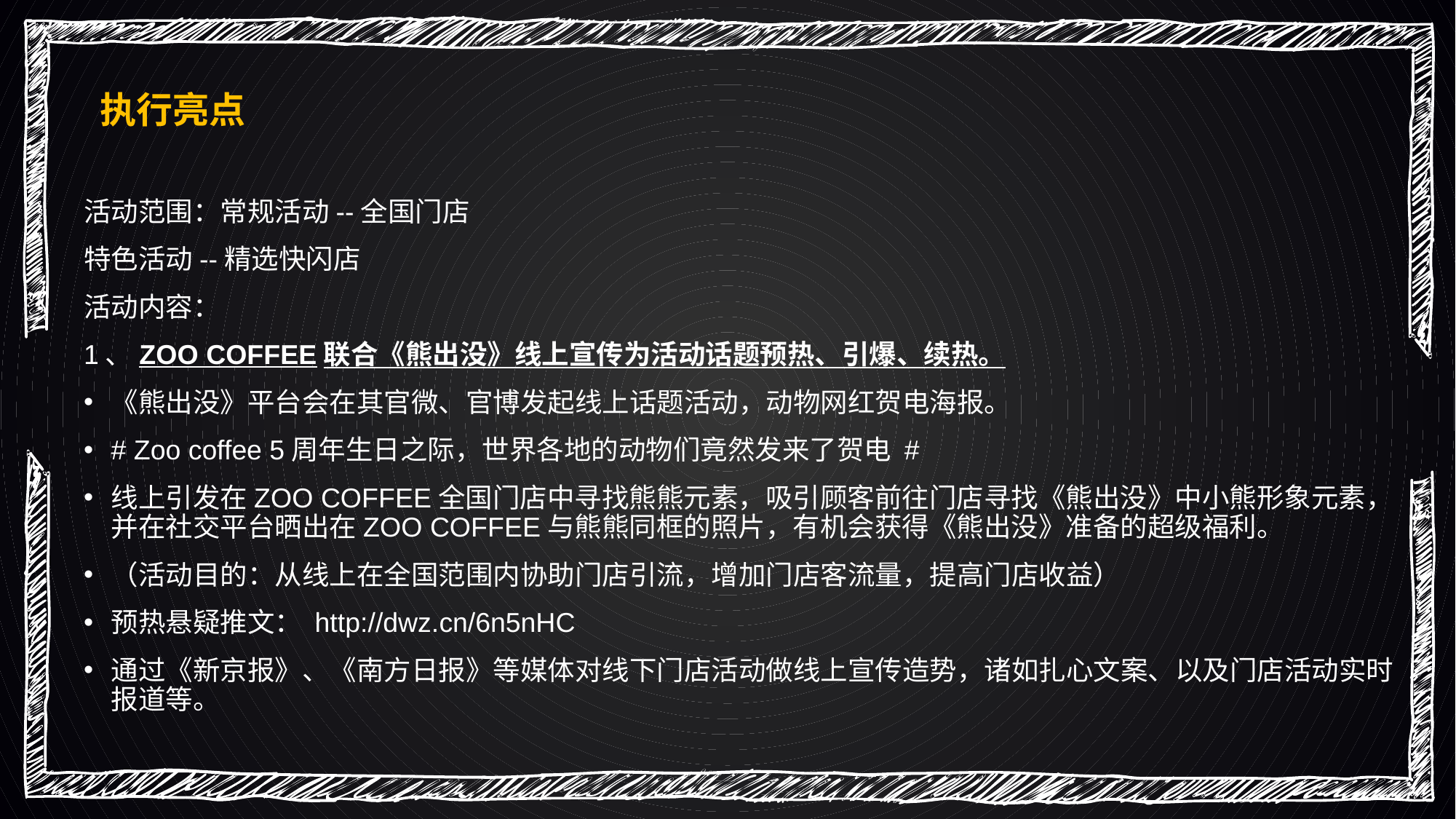

执行亮点
活动范围：常规活动--全国门店
特色活动--精选快闪店
活动内容：
1、ZOO COFFEE联合《熊出没》线上宣传为活动话题预热、引爆、续热。
《熊出没》平台会在其官微、官博发起线上话题活动，动物网红贺电海报。
# Zoo coffee 5周年生日之际，世界各地的动物们竟然发来了贺电 #
线上引发在ZOO COFFEE全国门店中寻找熊熊元素，吸引顾客前往门店寻找《熊出没》中小熊形象元素，并在社交平台晒出在ZOO COFFEE与熊熊同框的照片，有机会获得《熊出没》准备的超级福利。
（活动目的：从线上在全国范围内协助门店引流，增加门店客流量，提高门店收益）
预热悬疑推文： http://dwz.cn/6n5nHC
通过《新京报》、《南方日报》等媒体对线下门店活动做线上宣传造势，诸如扎心文案、以及门店活动实时报道等。